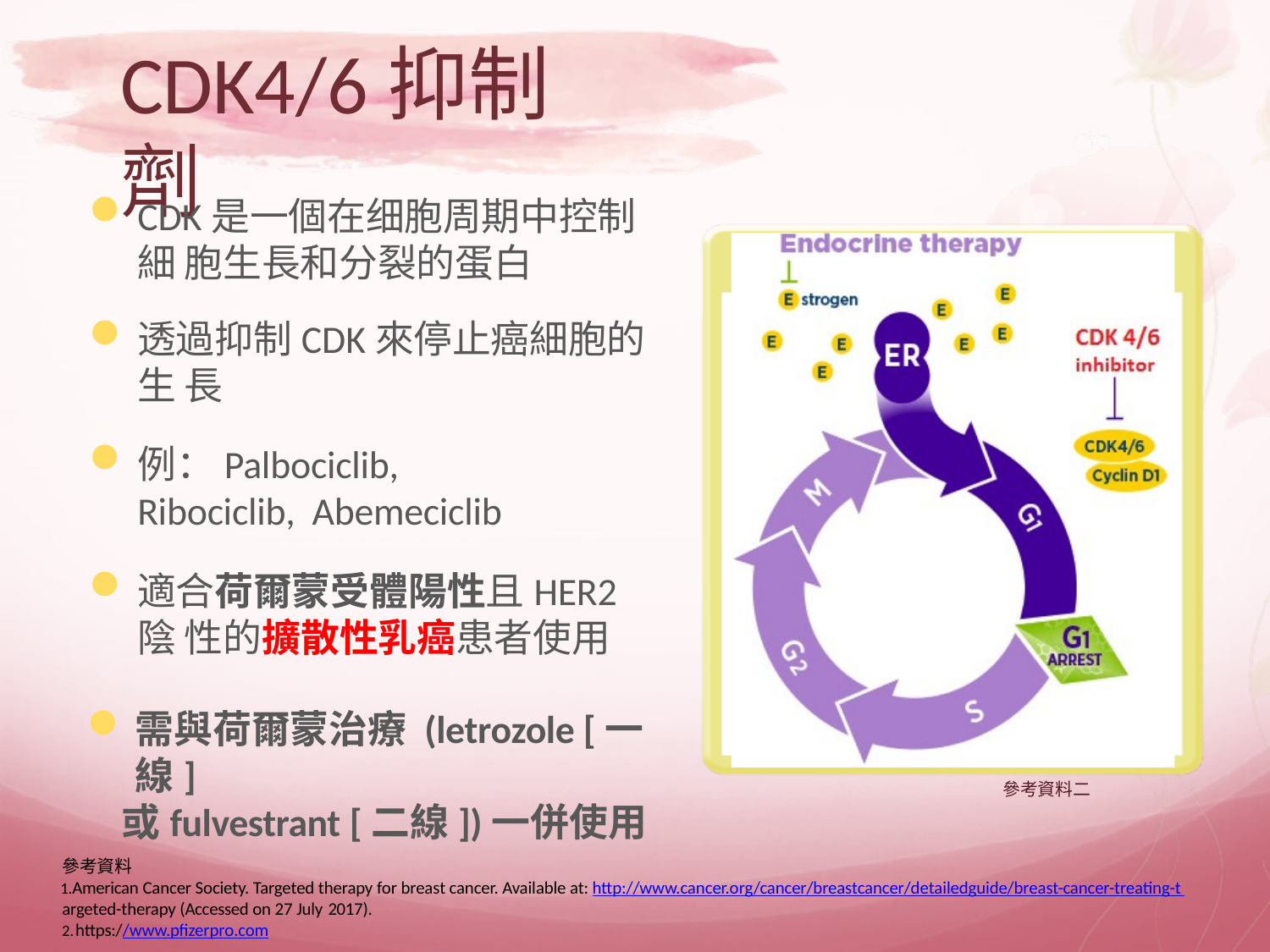

# CDK4/6抑制劑
CDK是一個在细胞周期中控制細 胞生長和分裂的蛋白

透過抑制CDK來停止癌細胞的生 長

例：Palbociclib, Ribociclib,  Abemeciclib
適合荷爾蒙受體陽性且HER2陰 性的擴散性乳癌患者使用

需與荷爾蒙治療(letrozole [一線]
或fulvestrant [二線])一併使用
參考資料二
參考資料
American Cancer Society. Targeted therapy for breast cancer. Available at: http://www.cancer.org/cancer/breastcancer/detailedguide/breast-cancer-treating-t  argeted-therapy (Accessed on 27 July 2017).
https://www.pfizerpro.com